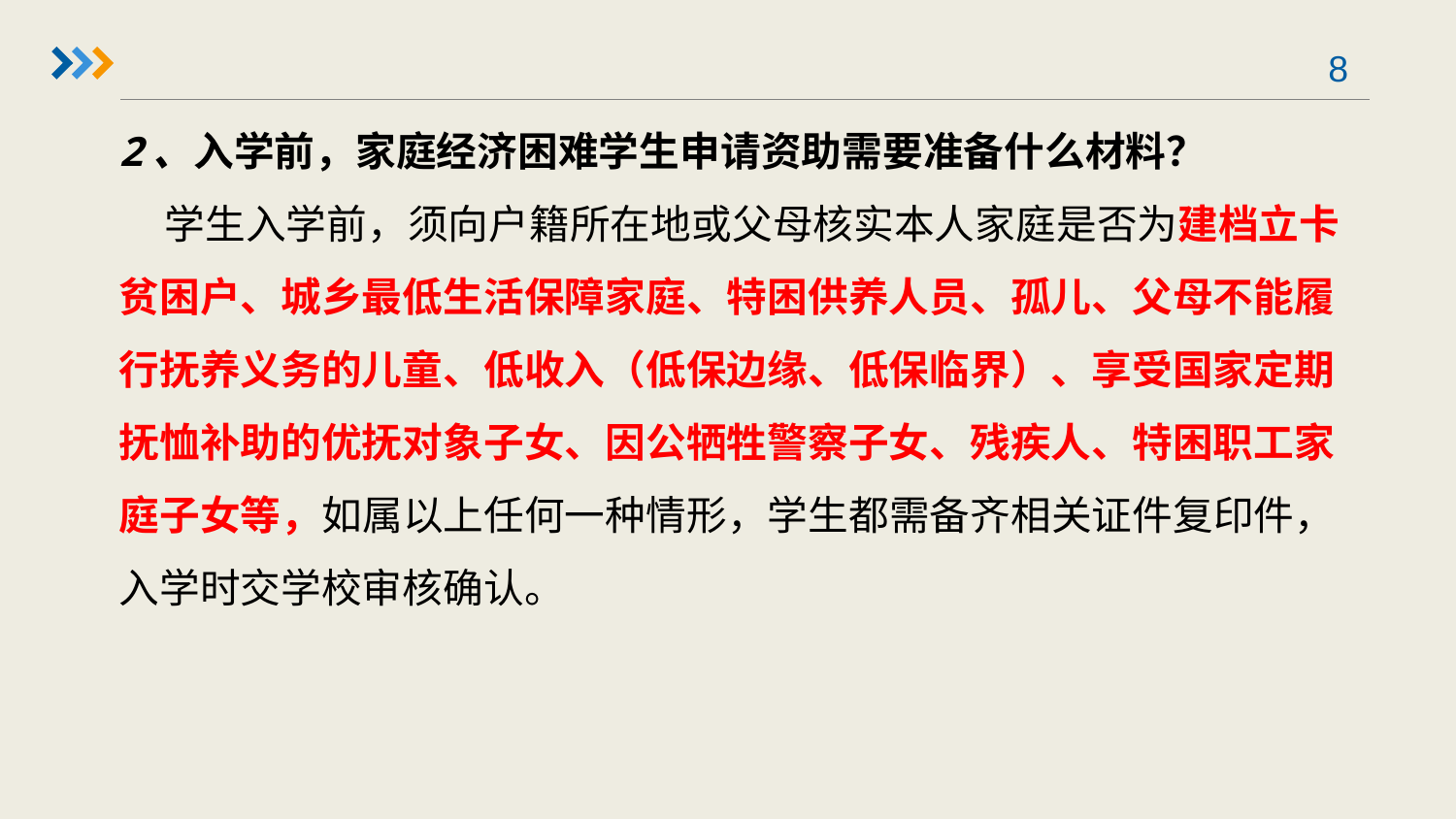

2、入学前，家庭经济困难学生申请资助需要准备什么材料？
    学生入学前，须向户籍所在地或父母核实本人家庭是否为建档立卡贫困户、城乡最低生活保障家庭、特困供养人员、孤儿、父母不能履行抚养义务的儿童、低收入（低保边缘、低保临界）、享受国家定期抚恤补助的优抚对象子女、因公牺牲警察子女、残疾人、特困职工家庭子女等，如属以上任何一种情形，学生都需备齐相关证件复印件，入学时交学校审核确认。